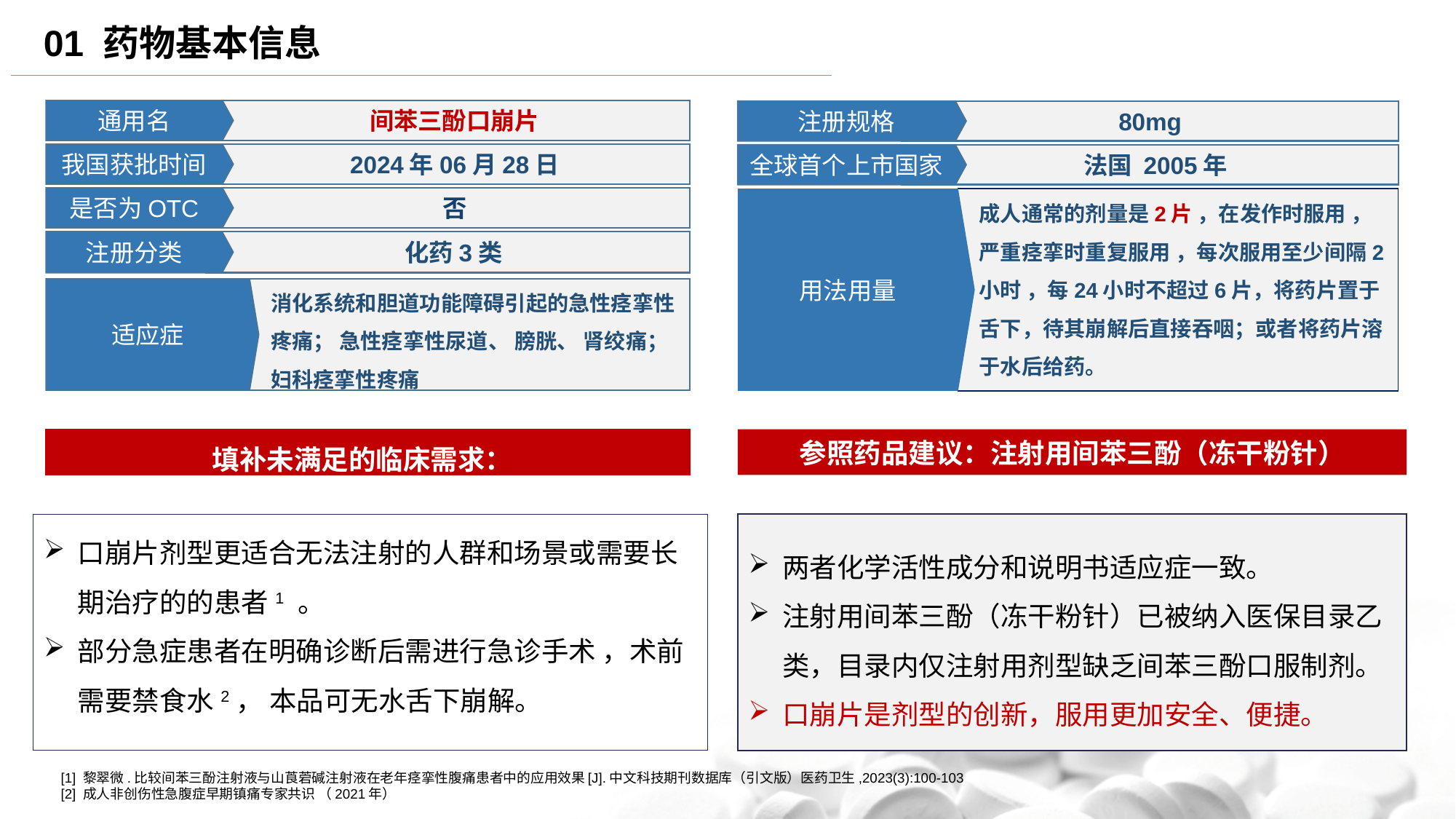

01 药物基本信息
间苯三酚口崩片
通用名
注册规格
80mg
2024年06月28日
我国获批时间
全球首个上市国家
 法国 2005年
否
是否为OTC
用法用量

成人通常的剂量是2片 ，在发作时服用 ，严重痉挛时重复服用 ，每次服用至少间隔2小时 ，每24小时不超过6片，将药片置于舌下，待其崩解后直接吞咽；或者将药片溶于水后给药。

注册分类
 化药3类
适应症
消化系统和胆道功能障碍引起的急性痉挛性疼痛； 急性痉挛性尿道、 膀胱、 肾绞痛； 妇科痉挛性疼痛
填补未满足的临床需求：

参照药品建议：注射用间苯三酚（冻干粉针）
口崩片剂型更适合无法注射的人群和场景或需要长期治疗的的患者1 。
部分急症患者在明确诊断后需进行急诊手术 ，术前需要禁食水2， 本品可无水舌下崩解。
两者化学活性成分和说明书适应症一致。
注射用间苯三酚（冻干粉针）已被纳入医保目录乙类，目录内仅注射用剂型缺乏间苯三酚口服制剂。
口崩片是剂型的创新，服用更加安全、便捷。
 [1] 黎翠微.比较间苯三酚注射液与山莨菪碱注射液在老年痉挛性腹痛患者中的应用效果[J].中文科技期刊数据库（引文版）医药卫生,2023(3):100-103
 [2] 成人非创伤性急腹症早期镇痛专家共识 （2021年）